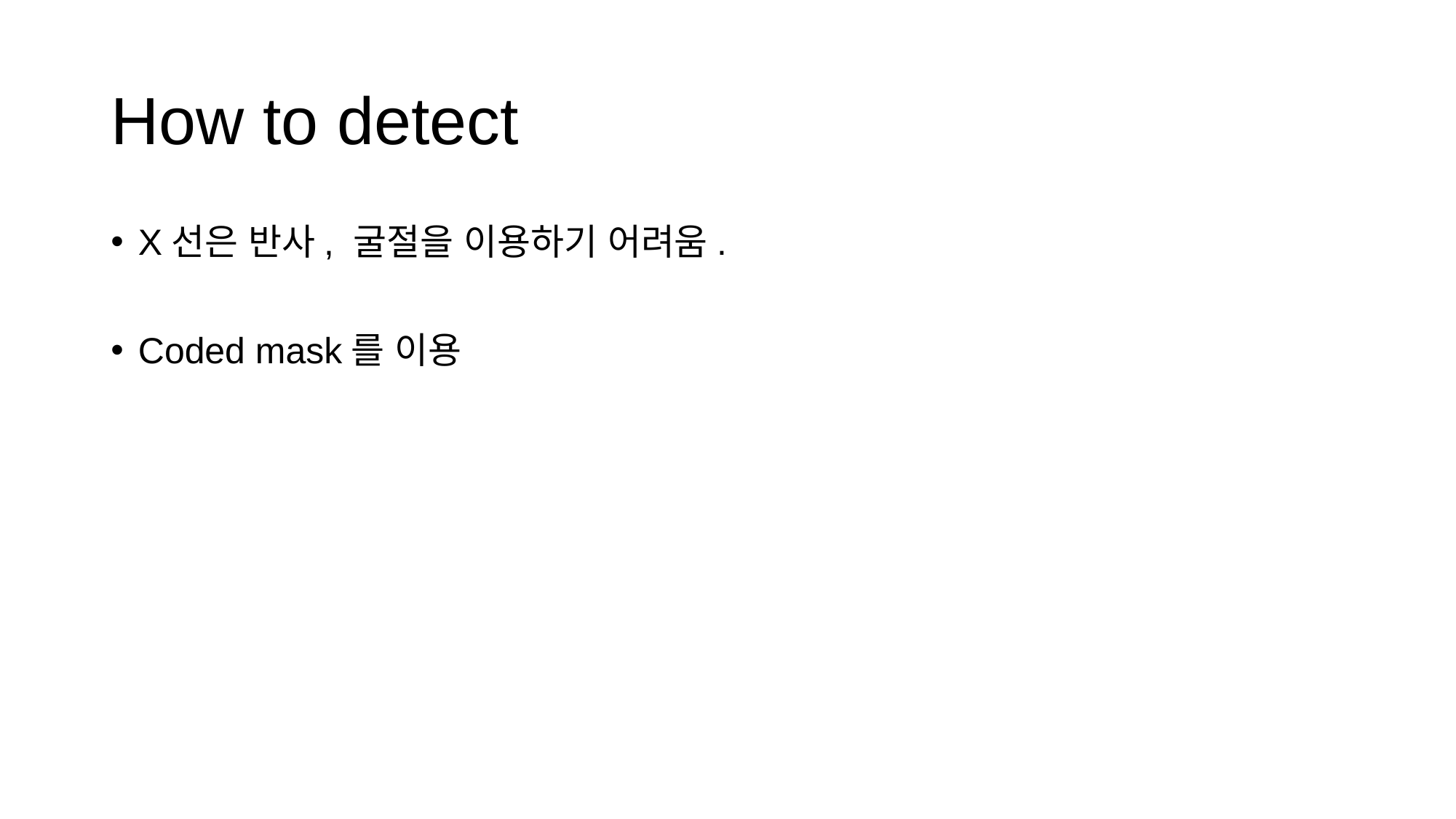

# How to detect
X선은 반사, 굴절을 이용하기 어려움.

Coded mask를 이용